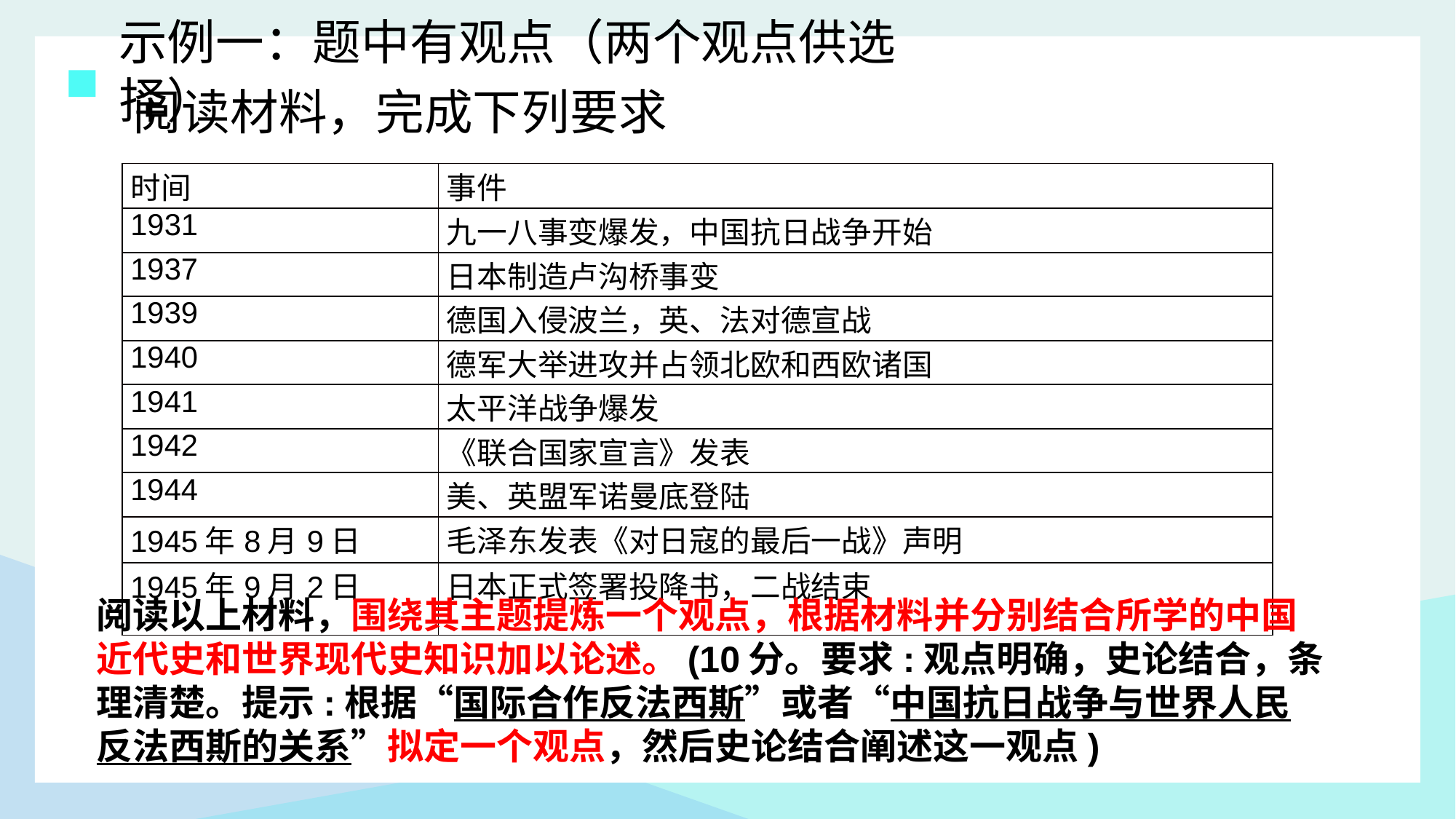

示例一：题中有观点（两个观点供选择）
阅读材料，完成下列要求
| 时间 | 事件 |
| --- | --- |
| 1931 | 九一八事变爆发，中国抗日战争开始 |
| 1937 | 日本制造卢沟桥事变 |
| 1939 | 德国入侵波兰，英、法对德宣战 |
| 1940 | 德军大举进攻并占领北欧和西欧诸国 |
| 1941 | 太平洋战争爆发 |
| 1942 | 《联合国家宣言》发表 |
| 1944 | 美、英盟军诺曼底登陆 |
| 1945年8月9日 | 毛泽东发表《对日寇的最后一战》声明 |
| 1945年9月2日 | 日本正式签署投降书，二战结束 |
阅读以上材料，围绕其主题提炼一个观点，根据材料并分别结合所学的中国近代史和世界现代史知识加以论述。(10分。要求:观点明确，史论结合，条理清楚。提示:根据“国际合作反法西斯”或者“中国抗日战争与世界人民反法西斯的关系”拟定一个观点，然后史论结合阐述这一观点)